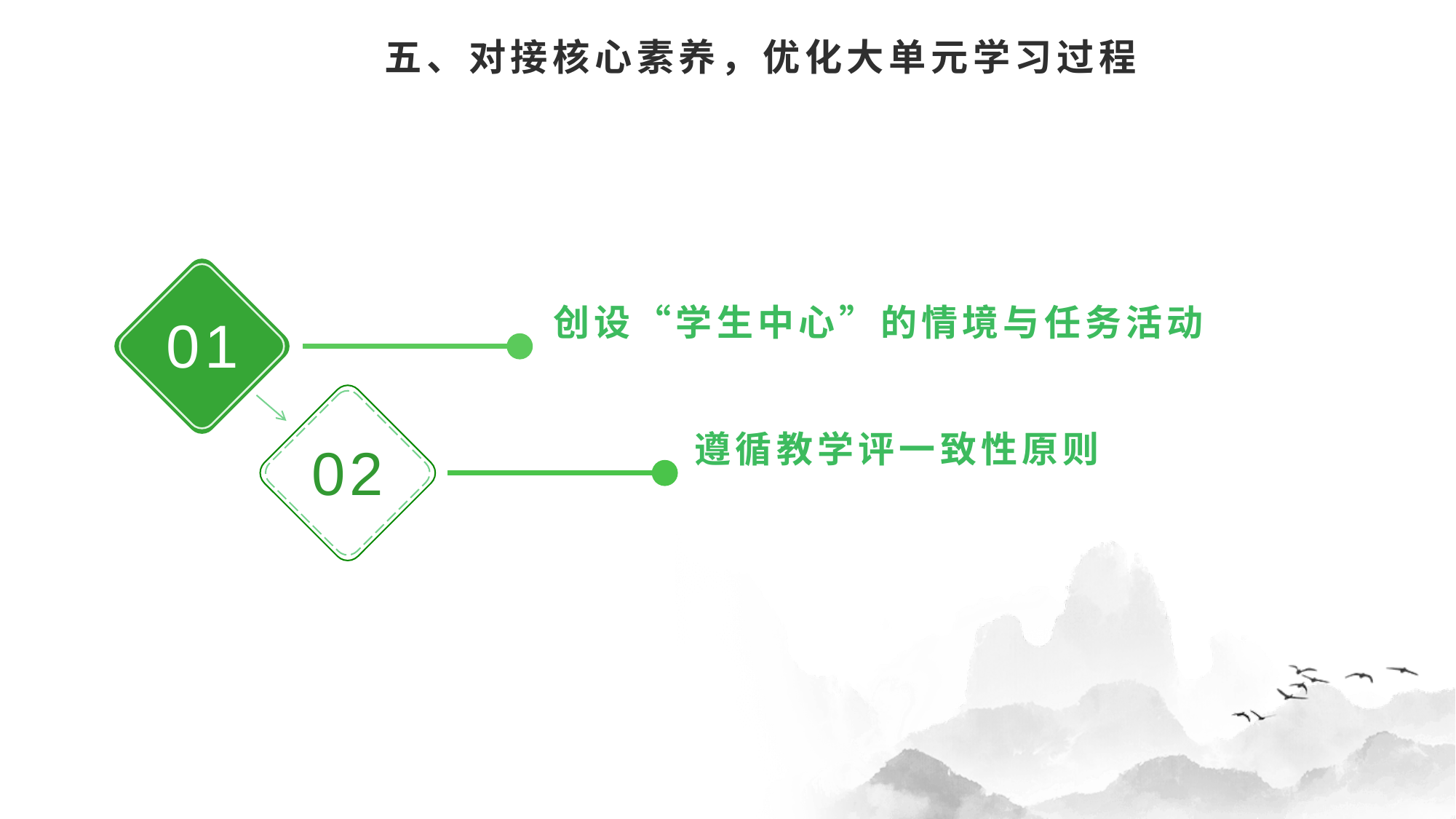

五、对接核心素养，优化大单元学习过程

创设“学生中心”的情境与任务活动
01

遵循教学评一致性原则
02